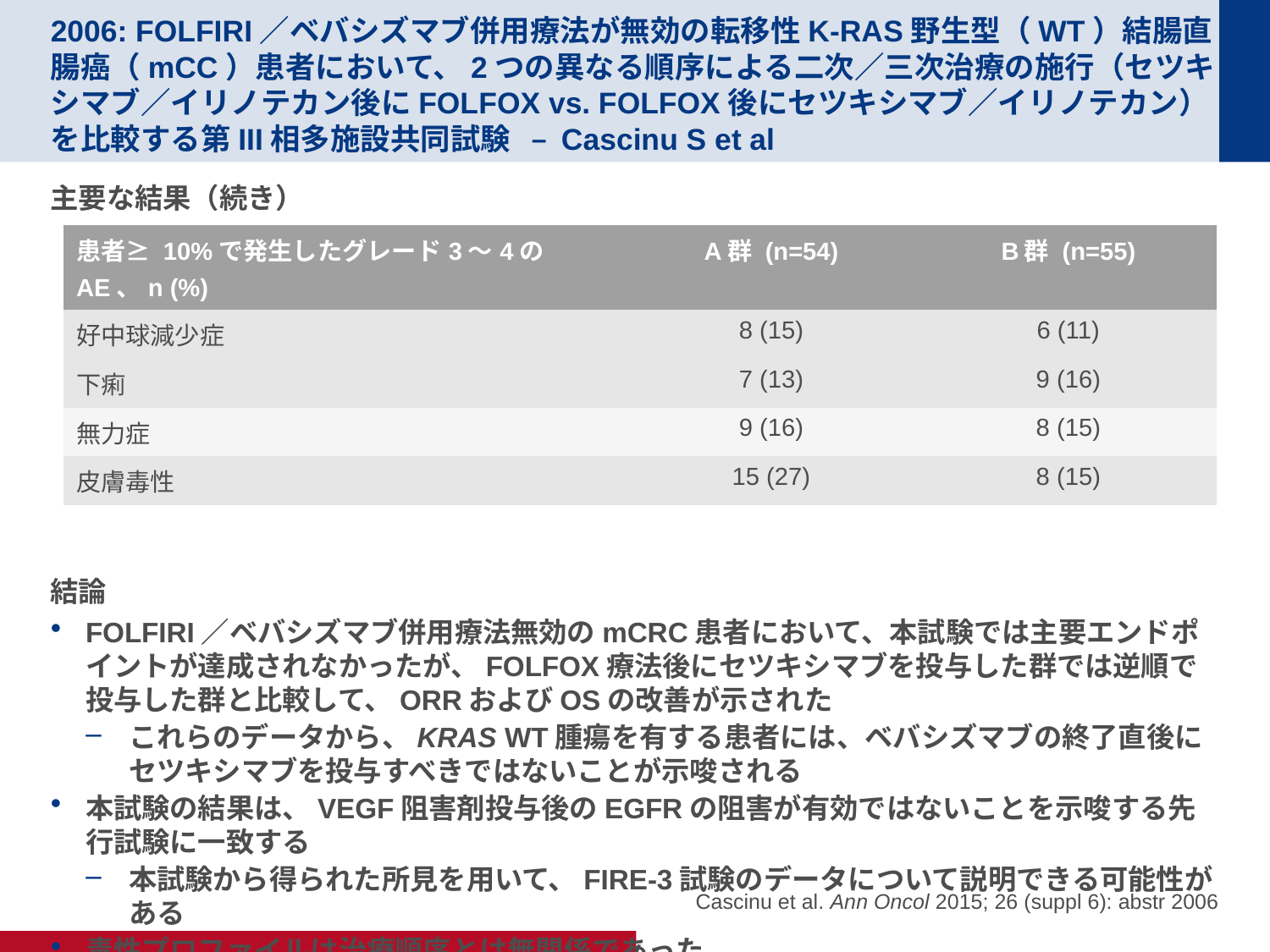

# 2006: FOLFIRI／ベバシズマブ併用療法が無効の転移性K-RAS野生型（WT）結腸直腸癌（mCC）患者において、2つの異なる順序による二次／三次治療の施行（セツキシマブ／イリノテカン後にFOLFOX vs. FOLFOX後にセツキシマブ／イリノテカン）を比較する第III相多施設共同試験   – Cascinu S et al
主要な結果（続き）

結論
FOLFIRI／ベバシズマブ併用療法無効のmCRC患者において、本試験では主要エンドポイントが達成されなかったが、FOLFOX療法後にセツキシマブを投与した群では逆順で投与した群と比較して、ORRおよびOSの改善が示された
これらのデータから、KRAS WT腫瘍を有する患者には、ベバシズマブの終了直後にセツキシマブを投与すべきではないことが示唆される
本試験の結果は、VEGF阻害剤投与後のEGFRの阻害が有効ではないことを示唆する先行試験に一致する
本試験から得られた所見を用いて、FIRE-3試験のデータについて説明できる可能性がある
毒性プロファイルは治療順序とは無関係であった

| 患者≥ 10%で発生したグレード3～4のAE、n (%) | A群 (n=54) | B群 (n=55) |
| --- | --- | --- |
| 好中球減少症 | 8 (15) | 6 (11) |
| 下痢 | 7 (13) | 9 (16) |
| 無力症 | 9 (16) | 8 (15) |
| 皮膚毒性 | 15 (27) | 8 (15) |
Cascinu et al. Ann Oncol 2015; 26 (suppl 6): abstr 2006